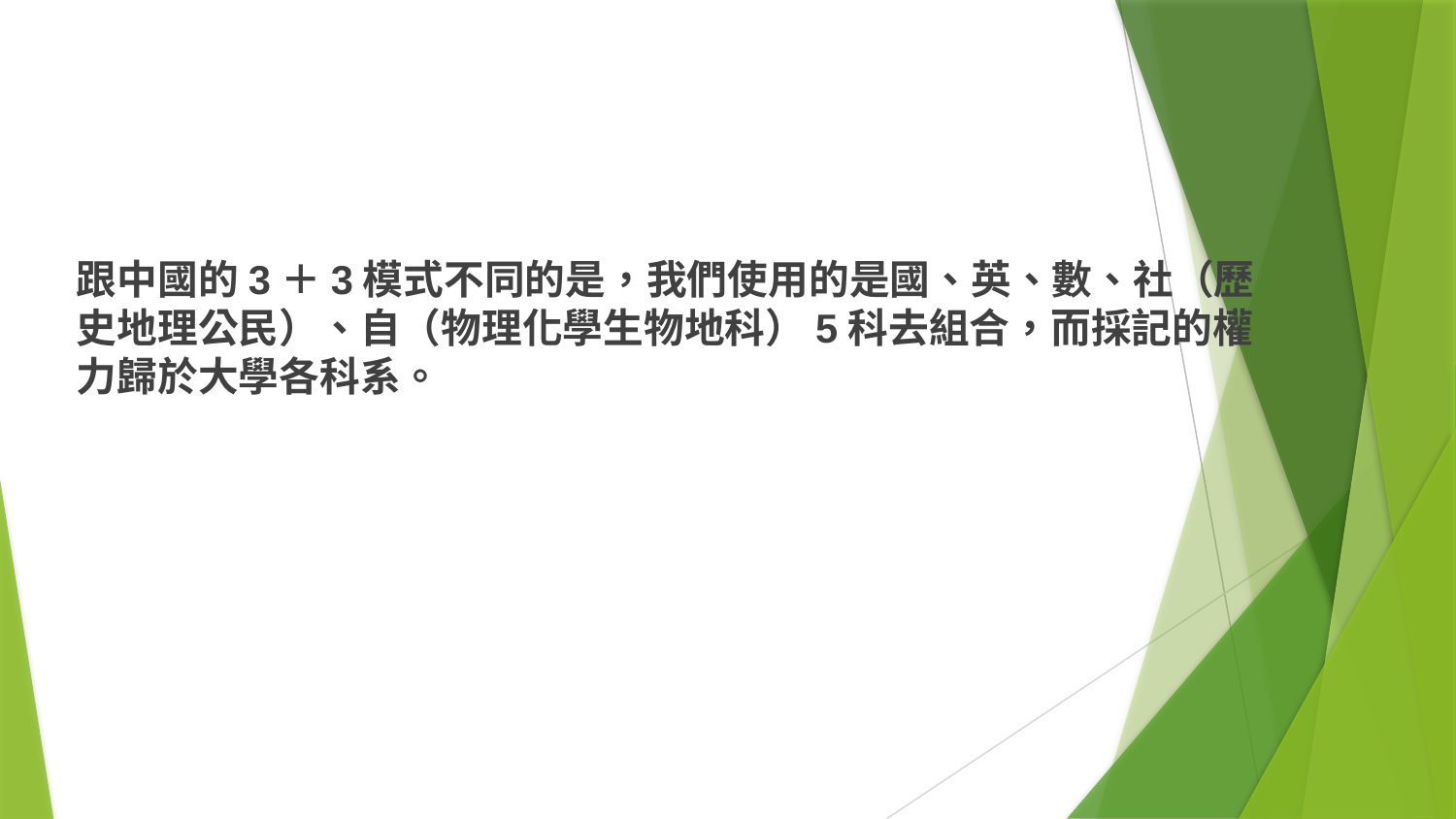

#
跟中國的3＋3模式不同的是，我們使用的是國、英、數、社（歷史地理公民）、自（物理化學生物地科）5科去組合，而採記的權力歸於大學各科系。